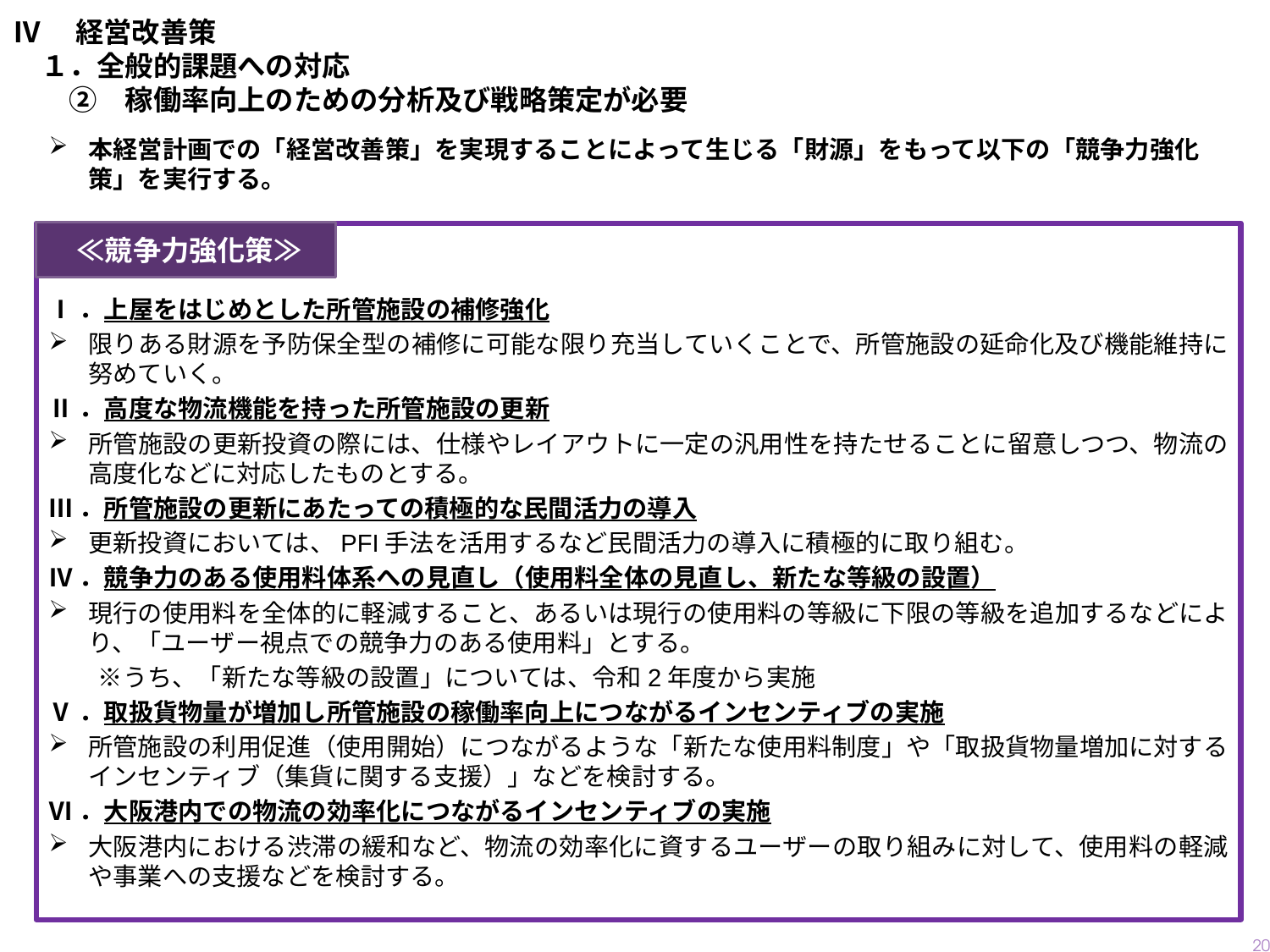

Ⅳ　経営改善策
　１．全般的課題への対応
　　②　稼働率向上のための分析及び戦略策定が必要
本経営計画での「経営改善策」を実現することによって生じる「財源」をもって以下の「競争力強化策」を実行する。
　≪競争力強化策≫

Ⅰ．上屋をはじめとした所管施設の補修強化
限りある財源を予防保全型の補修に可能な限り充当していくことで、所管施設の延命化及び機能維持に努めていく。
Ⅱ．高度な物流機能を持った所管施設の更新
所管施設の更新投資の際には、仕様やレイアウトに一定の汎用性を持たせることに留意しつつ、物流の高度化などに対応したものとする。
Ⅲ．所管施設の更新にあたっての積極的な民間活力の導入
更新投資においては、PFI手法を活用するなど民間活力の導入に積極的に取り組む。
Ⅳ．競争力のある使用料体系への見直し（使用料全体の見直し、新たな等級の設置）
現行の使用料を全体的に軽減すること、あるいは現行の使用料の等級に下限の等級を追加するなどにより、「ユーザー視点での競争力のある使用料」とする。
　　※うち、「新たな等級の設置」については、令和2年度から実施
Ⅴ．取扱貨物量が増加し所管施設の稼働率向上につながるインセンティブの実施
所管施設の利用促進（使用開始）につながるような「新たな使用料制度」や「取扱貨物量増加に対するインセンティブ（集貨に関する支援）」などを検討する。
Ⅵ．大阪港内での物流の効率化につながるインセンティブの実施
大阪港内における渋滞の緩和など、物流の効率化に資するユーザーの取り組みに対して、使用料の軽減や事業への支援などを検討する。
20